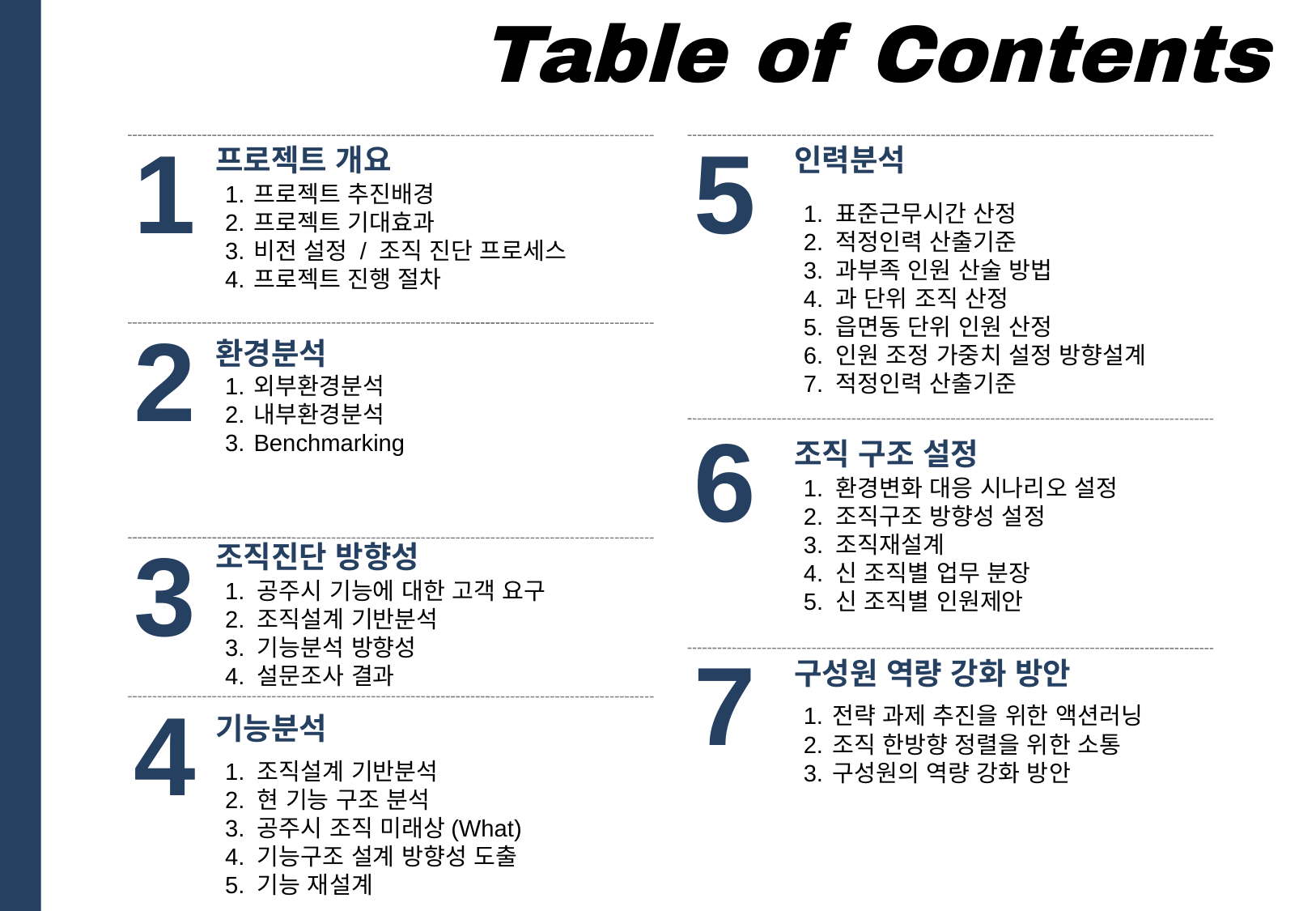

Table of Contents
1
5
프로젝트 개요
인력분석
프로젝트 추진배경
프로젝트 기대효과
비전 설정 / 조직 진단 프로세스
프로젝트 진행 절차
1. 표준근무시간 산정
2. 적정인력 산출기준
3. 과부족 인원 산술 방법
4. 과 단위 조직 산정
5. 읍면동 단위 인원 산정
6. 인원 조정 가중치 설정 방향설계
7. 적정인력 산출기준
2
환경분석
외부환경분석
내부환경분석
Benchmarking
6
조직 구조 설정
1. 환경변화 대응 시나리오 설정
2. 조직구조 방향성 설정
3. 조직재설계
4. 신 조직별 업무 분장
5. 신 조직별 인원제안
3
조직진단 방향성
1. 공주시 기능에 대한 고객 요구
2. 조직설계 기반분석
3. 기능분석 방향성
4. 설문조사 결과
7
구성원 역량 강화 방안
4
전략 과제 추진을 위한 액션러닝
조직 한방향 정렬을 위한 소통
구성원의 역량 강화 방안
기능분석
1. 조직설계 기반분석
2. 현 기능 구조 분석
3. 공주시 조직 미래상(What)
4. 기능구조 설계 방향성 도출
5. 기능 재설계